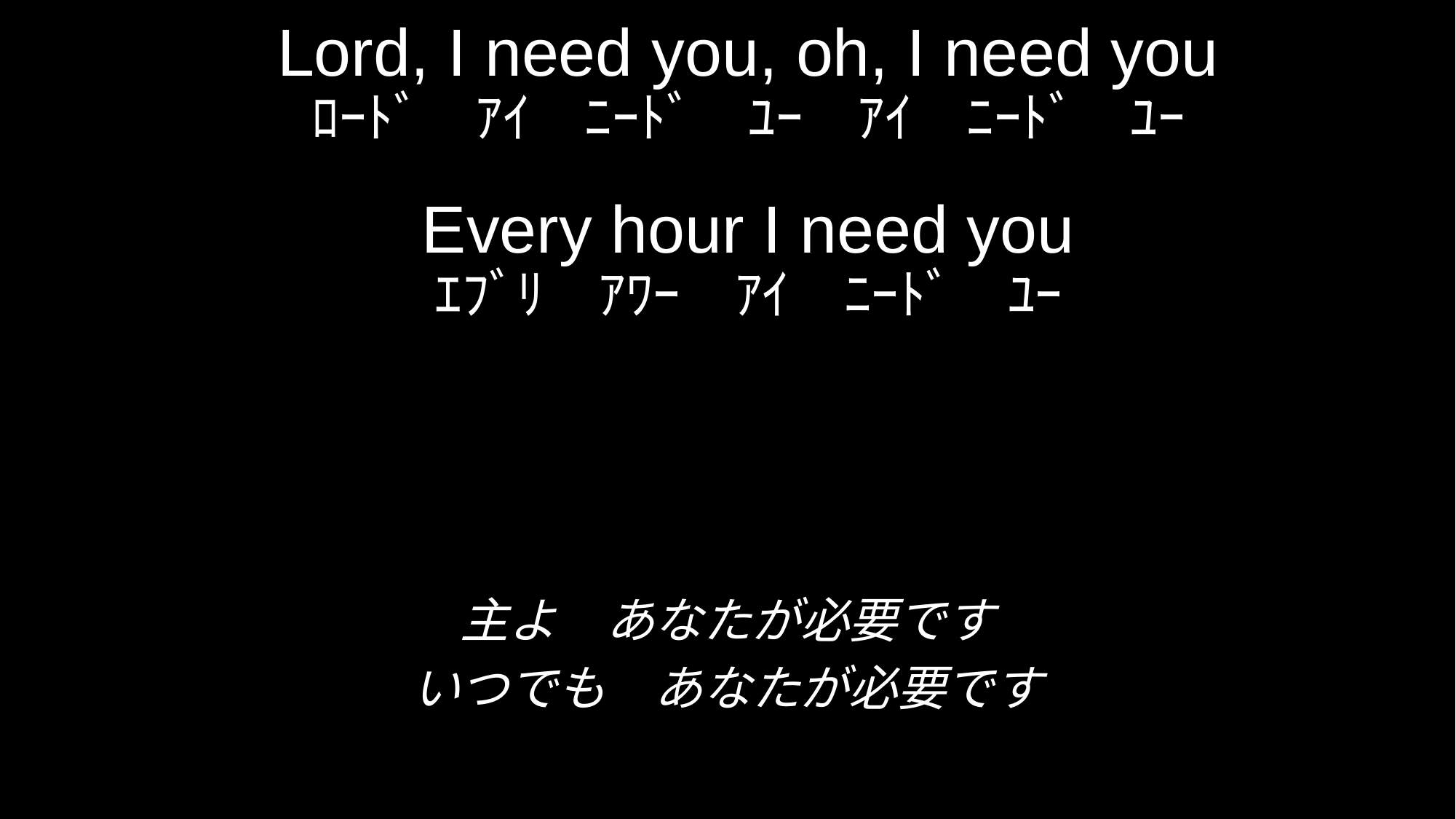

# Lord, I need you, oh, I need you ﾛｰﾄﾞ　ｱｲ　ﾆｰﾄﾞ　ﾕｰ　ｱｲ　ﾆｰﾄﾞ　ﾕｰ Every hour I need you ｴﾌﾞﾘ　ｱﾜｰ　ｱｲ　ﾆｰﾄﾞ　ﾕｰ
主よ　あなたが必要です
いつでも　あなたが必要です